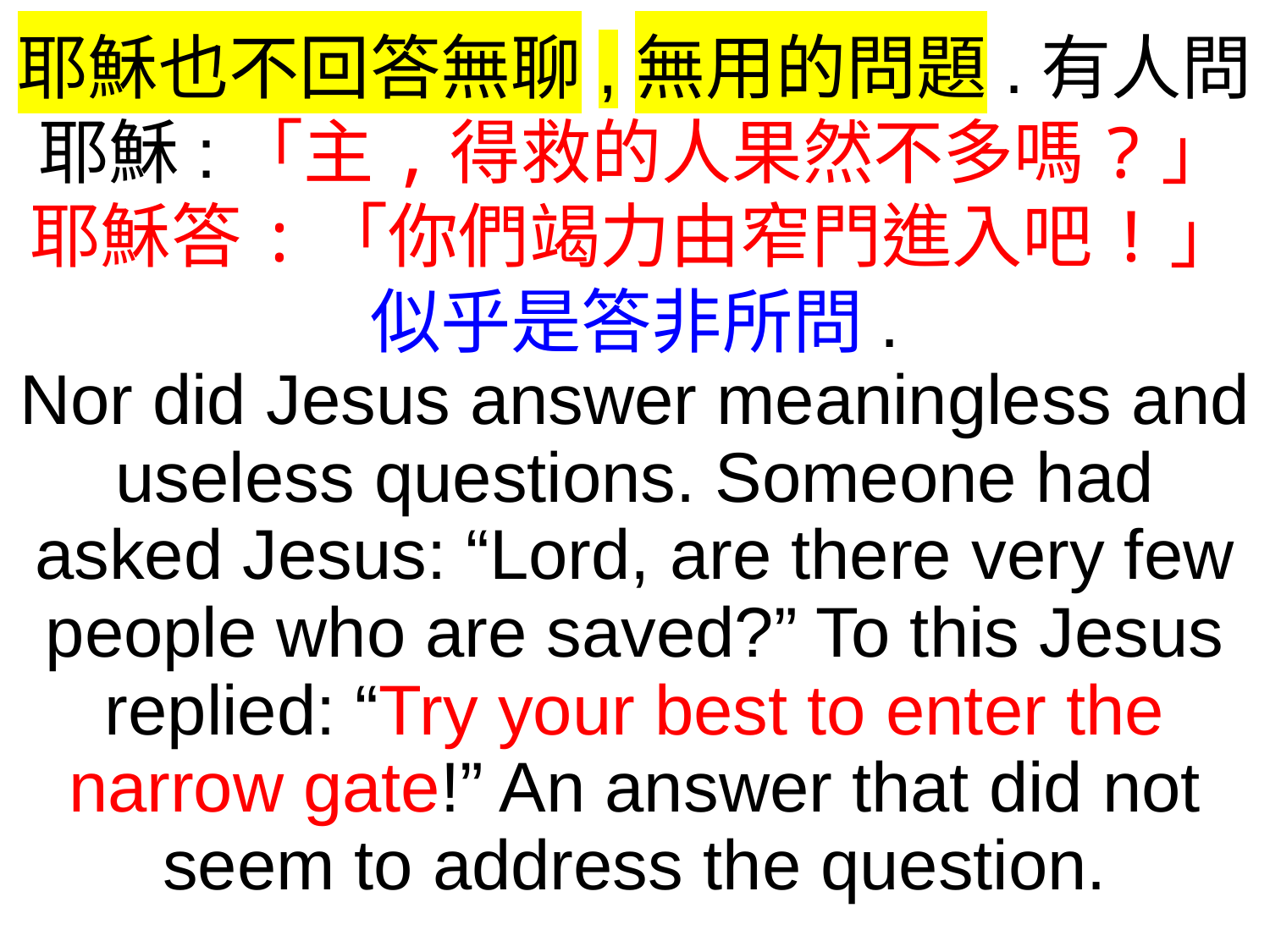

耶穌也不回答無聊,無用的問題.有人問耶穌:「主,得救的人果然不多嗎?」
耶穌答:「你們竭力由窄門進入吧!」
似乎是答非所問.
Nor did Jesus answer meaningless and useless questions. Someone had asked Jesus: “Lord, are there very few people who are saved?” To this Jesus replied: “Try your best to enter the narrow gate!” An answer that did not seem to address the question.